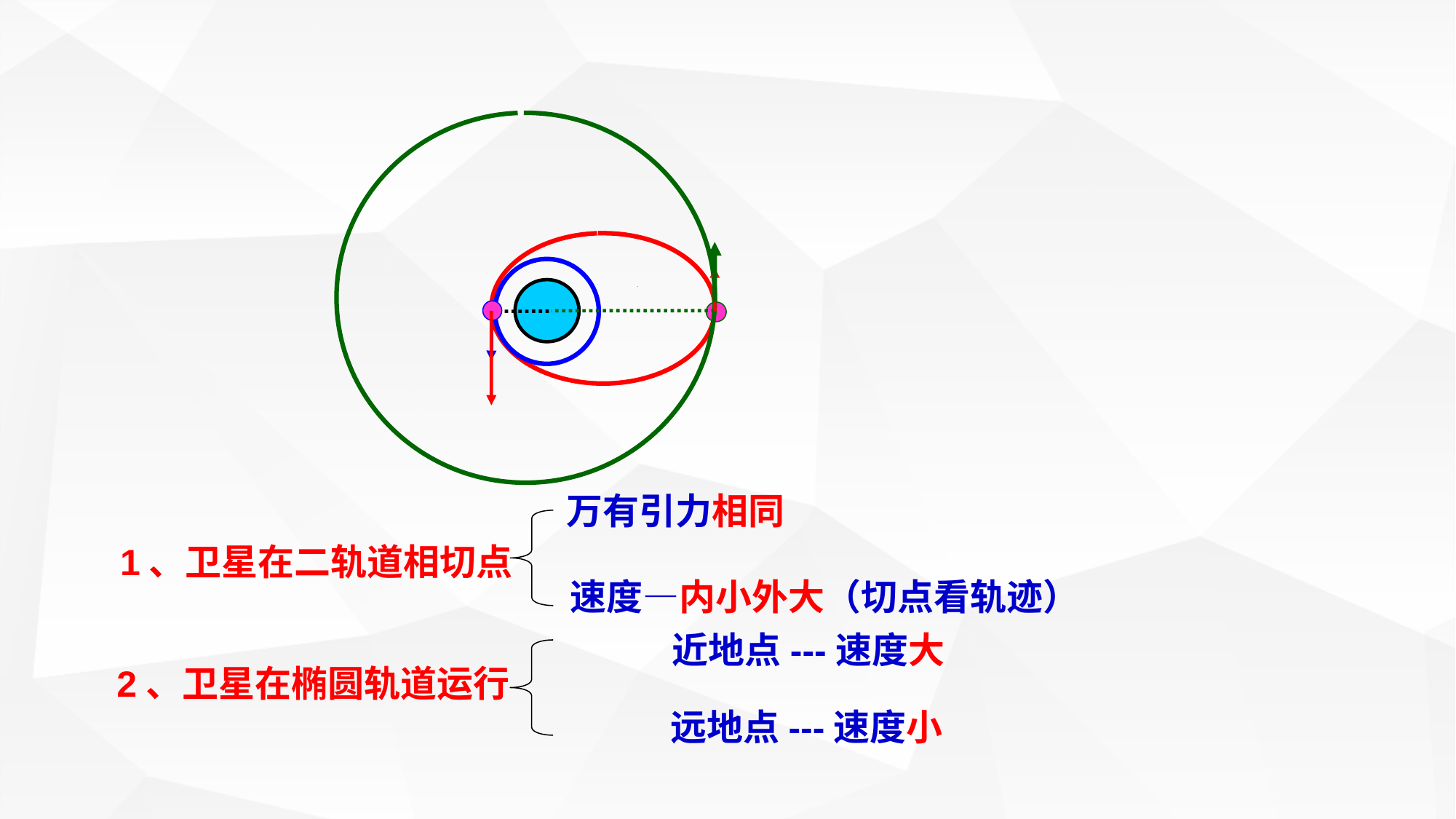

·

万有引力相同

1、卫星在二轨道相切点
速度—内小外大（切点看轨迹）
近地点---速度大

2、卫星在椭圆轨道运行
远地点---速度小